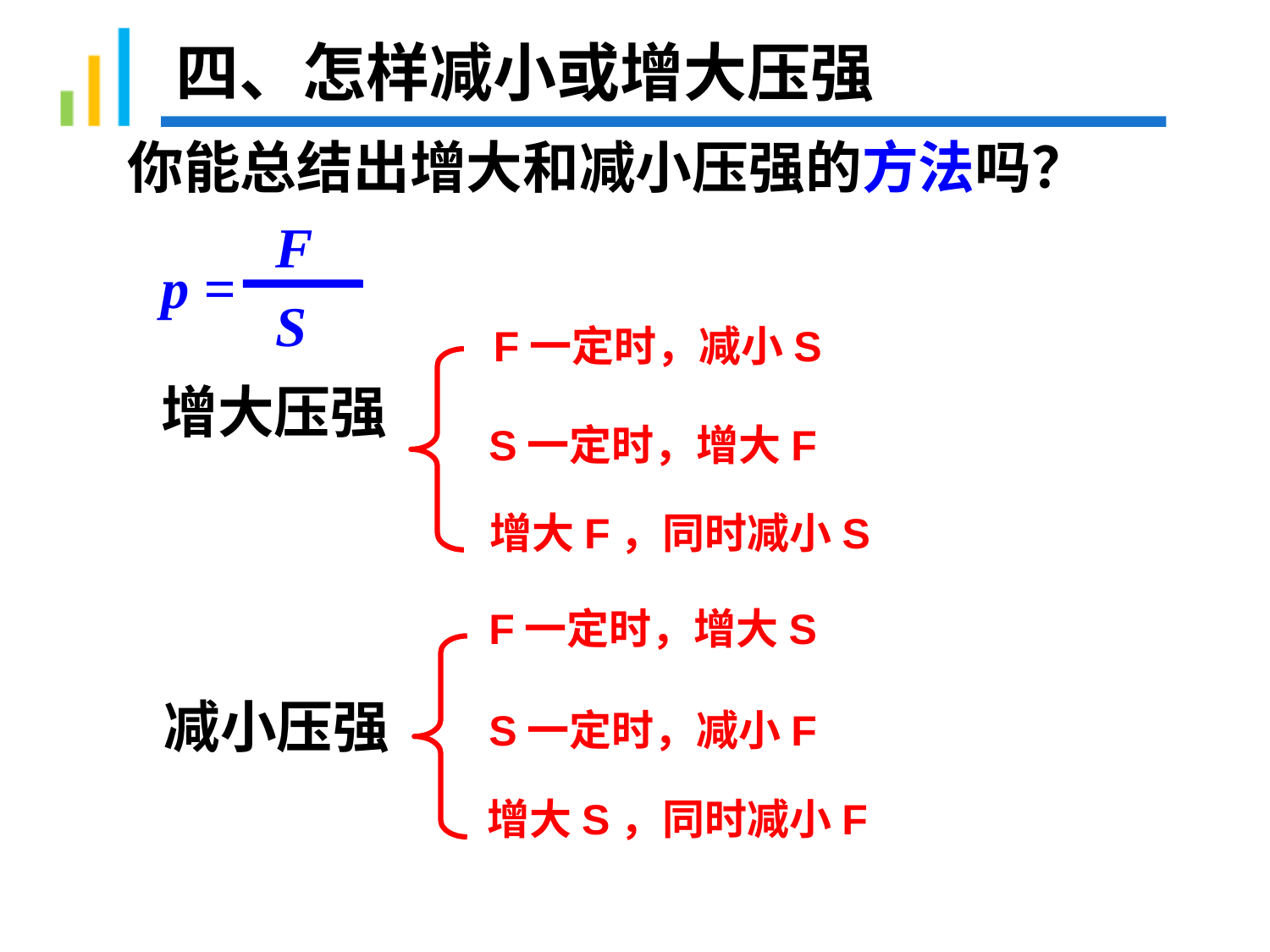

四、怎样减小或增大压强
你能总结出增大和减小压强的方法吗？
F
p =

S
F一定时，减小S

增大压强
S一定时，增大F
增大F，同时减小S
F一定时，增大S

减小压强
S一定时，减小F
增大S，同时减小F